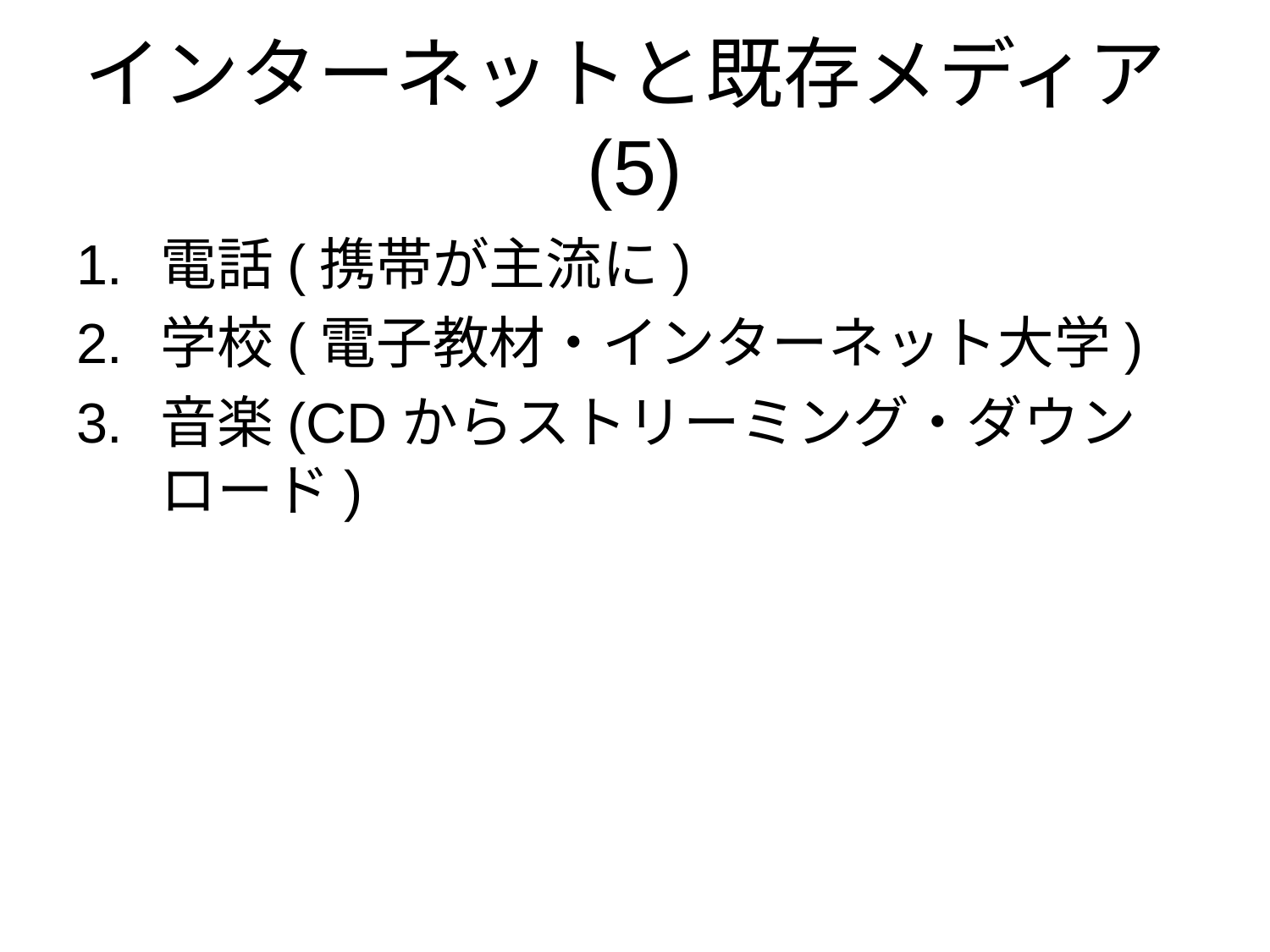

# インターネットと既存メディア(5)
電話(携帯が主流に)
学校(電子教材・インターネット大学)
音楽(CDからストリーミング・ダウンロード)